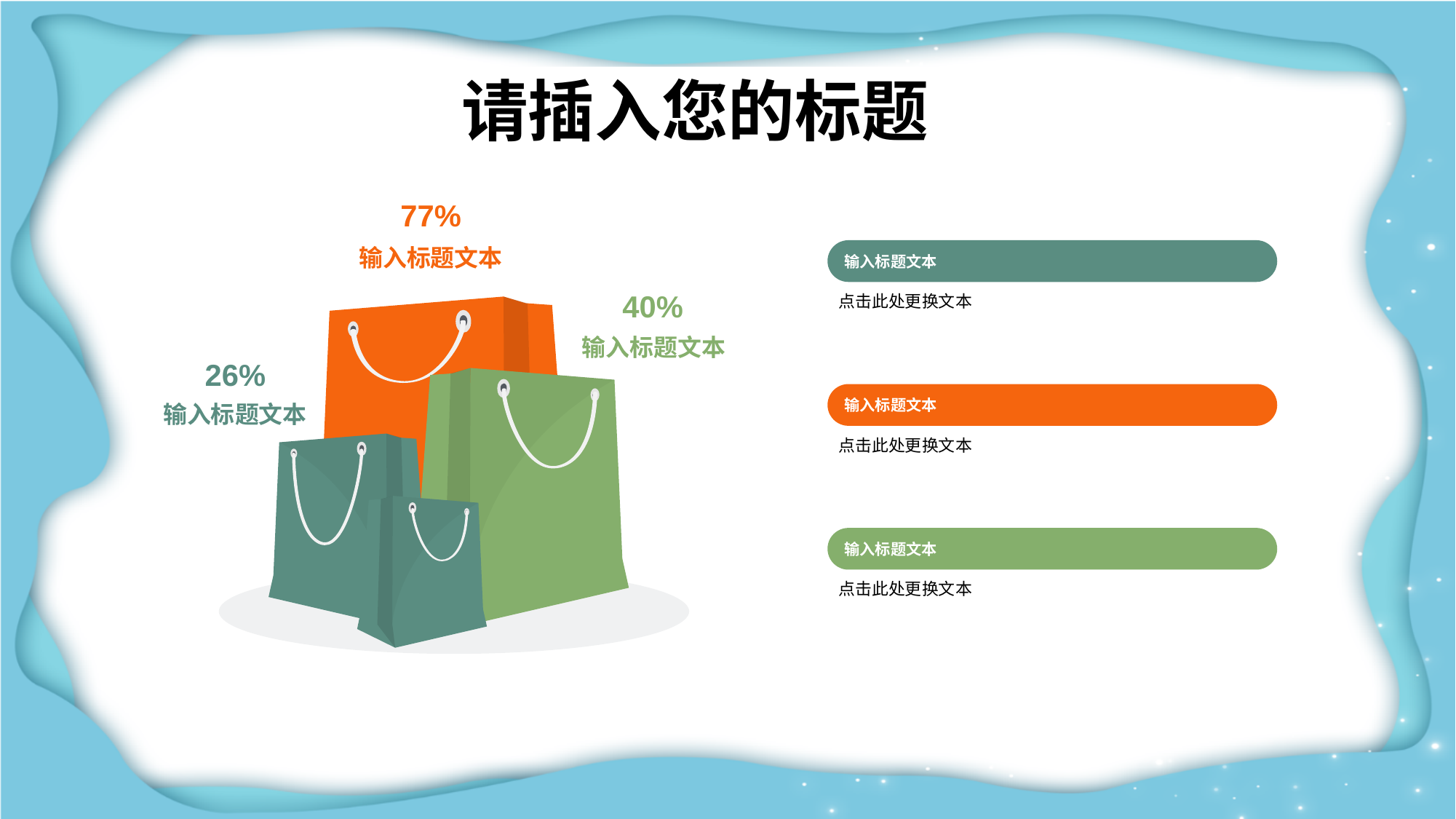

请插入您的标题
77%
输入标题文本
40%

输入标题文本
26%

输入标题文本

输入标题文本
点击此处更换文本
输入标题文本
点击此处更换文本
输入标题文本
点击此处更换文本